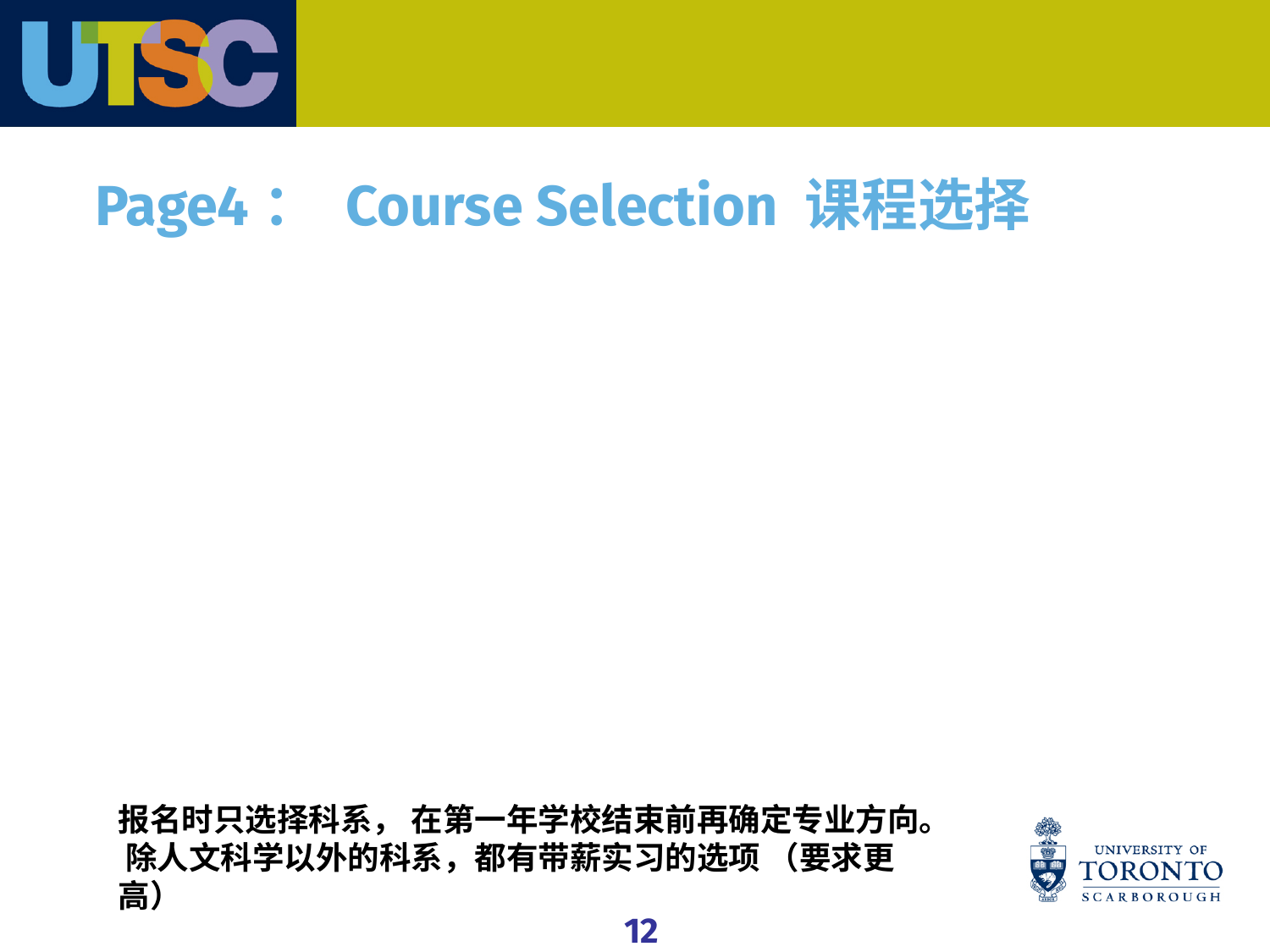

# Page4： Course Selection 课程选择

报名时只选择科系， 在第一年学校结束前再确定专业方向。 除人文科学以外的科系，都有带薪实习的选项 （要求更高）
12